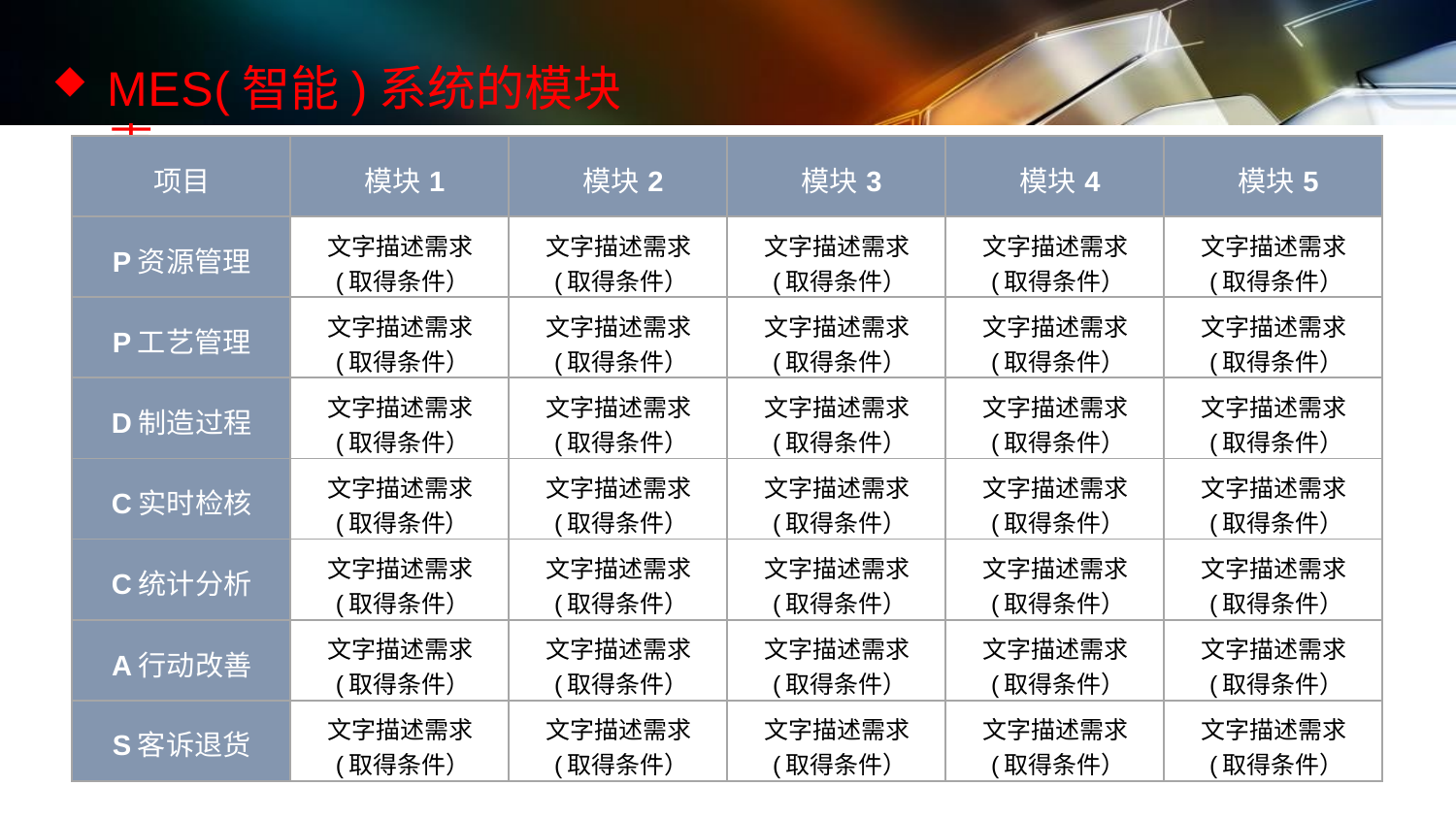

MES(智能)系统的模块表
| 项目 | 模块1 | 模块2 | 模块3 | 模块4 | 模块5 |
| --- | --- | --- | --- | --- | --- |
| P资源管理 | 文字描述需求 (取得条件） | 文字描述需求 (取得条件） | 文字描述需求 (取得条件） | 文字描述需求 (取得条件） | 文字描述需求 (取得条件） |
| P工艺管理 | 文字描述需求 (取得条件） | 文字描述需求 (取得条件） | 文字描述需求 (取得条件） | 文字描述需求 (取得条件） | 文字描述需求 (取得条件） |
| D制造过程 | 文字描述需求 (取得条件） | 文字描述需求 (取得条件） | 文字描述需求 (取得条件） | 文字描述需求 (取得条件） | 文字描述需求 (取得条件） |
| C实时检核 | 文字描述需求 (取得条件） | 文字描述需求 (取得条件） | 文字描述需求 (取得条件） | 文字描述需求 (取得条件） | 文字描述需求 (取得条件） |
| C统计分析 | 文字描述需求 (取得条件） | 文字描述需求 (取得条件） | 文字描述需求 (取得条件） | 文字描述需求 (取得条件） | 文字描述需求 (取得条件） |
| A行动改善 | 文字描述需求 (取得条件） | 文字描述需求 (取得条件） | 文字描述需求 (取得条件） | 文字描述需求 (取得条件） | 文字描述需求 (取得条件） |
| S客诉退货 | 文字描述需求 (取得条件） | 文字描述需求 (取得条件） | 文字描述需求 (取得条件） | 文字描述需求 (取得条件） | 文字描述需求 (取得条件） |